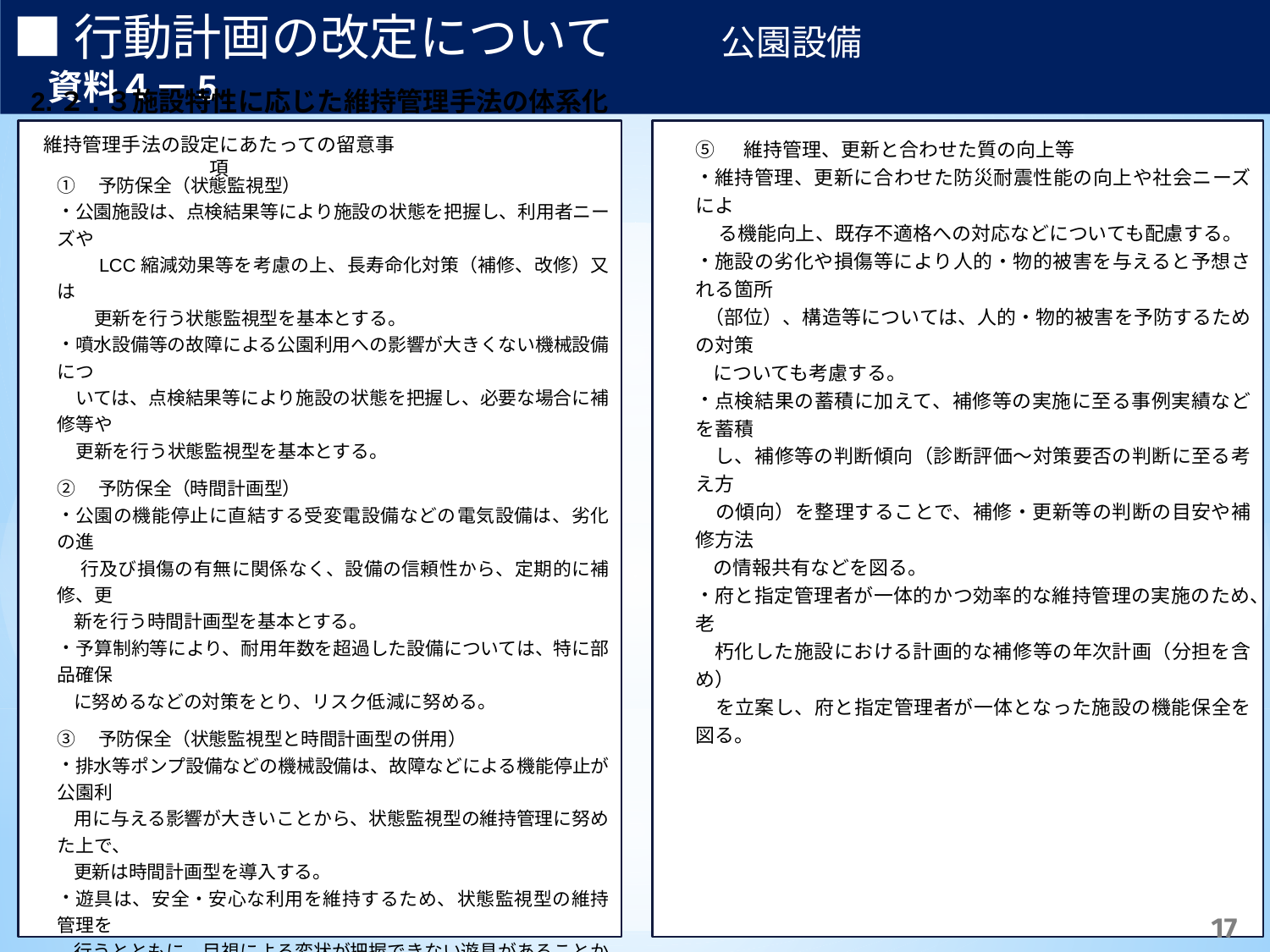

■行動計画の改定について　　　公園設備　　　　　　　　　　　　資料４－5
2.２.３施設特性に応じた維持管理手法の体系化
【補足】	体制は主に行っている実施主体を記載しており、これによらない場合もある。
※1	日常点検の頻度は当該路線により異なり、交通量2万台/日以上の路線では週2回、それ以外では週1回の頻度で実施。
※2	臨時的に行う緊急点検等は必要に応じて随意実施。

【補足】	体制は主に行っている実施主体を記載しており、これによらない場合もある。
※1	日常点検の頻度は当該路線により異なり、交通量2万台/日以上の路線では週2回、それ以外では週1回の頻度で実施。
※2	臨時的に行う緊急点検等は必要に応じて随意実施。

維持管理手法の設定にあたっての留意事項
⑤ 　維持管理、更新と合わせた質の向上等
維持管理、更新に合わせた防災耐震性能の向上や社会ニーズによ
    る機能向上、既存不適格への対応などについても配慮する。
施設の劣化や損傷等により人的・物的被害を与えると予想される箇所
 （部位）、構造等については、人的・物的被害を予防するための対策
   についても考慮する。
点検結果の蓄積に加えて、補修等の実施に至る事例実績などを蓄積
   し、補修等の判断傾向（診断評価～対策要否の判断に至る考え方
   の傾向）を整理することで、補修・更新等の判断の目安や補修方法
   の情報共有などを図る。
府と指定管理者が一体的かつ効率的な維持管理の実施のため、老
   朽化した施設における計画的な補修等の年次計画（分担を含め）
   を立案し、府と指定管理者が一体となった施設の機能保全を図る。
①　予防保全（状態監視型）
公園施設は、点検結果等により施設の状態を把握し、利用者ニーズや
　　LCC縮減効果等を考慮の上、長寿命化対策（補修、改修）又は
　　更新を行う状態監視型を基本とする。
噴水設備等の故障による公園利用への影響が大きくない機械設備につ
　いては、点検結果等により施設の状態を把握し、必要な場合に補修等や
　更新を行う状態監視型を基本とする。

②　予防保全（時間計画型）
公園の機能停止に直結する受変電設備などの電気設備は、劣化の進
　 行及び損傷の有無に関係なく、設備の信頼性から、定期的に補修、更
   新を行う時間計画型を基本とする。
予算制約等により、耐用年数を超過した設備については、特に部品確保
   に努めるなどの対策をとり、リスク低減に努める。

③　予防保全（状態監視型と時間計画型の併用）
排水等ポンプ設備などの機械設備は、故障などによる機能停止が公園利
   用に与える影響が大きいことから、状態監視型の維持管理に努めた上で、
   更新は時間計画型を導入する。
遊具は、安全・安心な利用を維持するため、状態監視型の維持管理を
   行うとともに、目視による変状が把握できない遊具があることから、遊具の
   特性に応じて時間計画型の維持管理を導入する。

　④　事後保全
「予防保全」による管理を基本とするが、予算制約等により計画的に補修
  等を行うことが困難で、軽微な損傷等による公園利用者への影響がほとん
  どない場合など、「事後保全」による管理もやむを得ない施設については、
  「事後保全」を適用する。

17